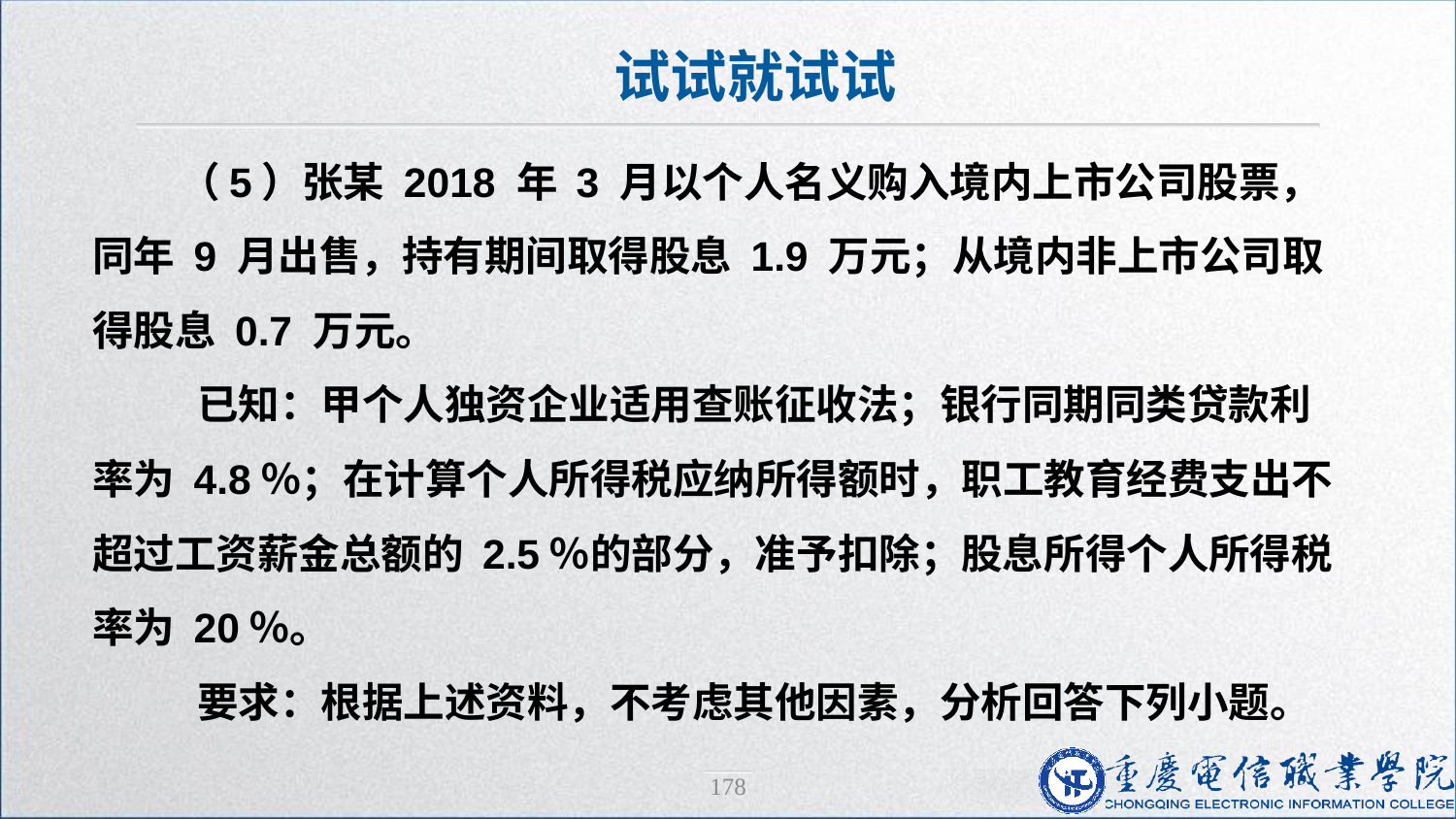

试试就试试
（5）张某 2018 年 3 月以个人名义购入境内上市公司股票，同年 9 月出售，持有期间取得股息 1.9 万元；从境内非上市公司取得股息 0.7 万元。
 已知：甲个人独资企业适用查账征收法；银行同期同类贷款利率为 4.8％；在计算个人所得税应纳所得额时，职工教育经费支出不超过工资薪金总额的 2.5％的部分，准予扣除；股息所得个人所得税率为 20％。
 要求：根据上述资料，不考虑其他因素，分析回答下列小题。

178